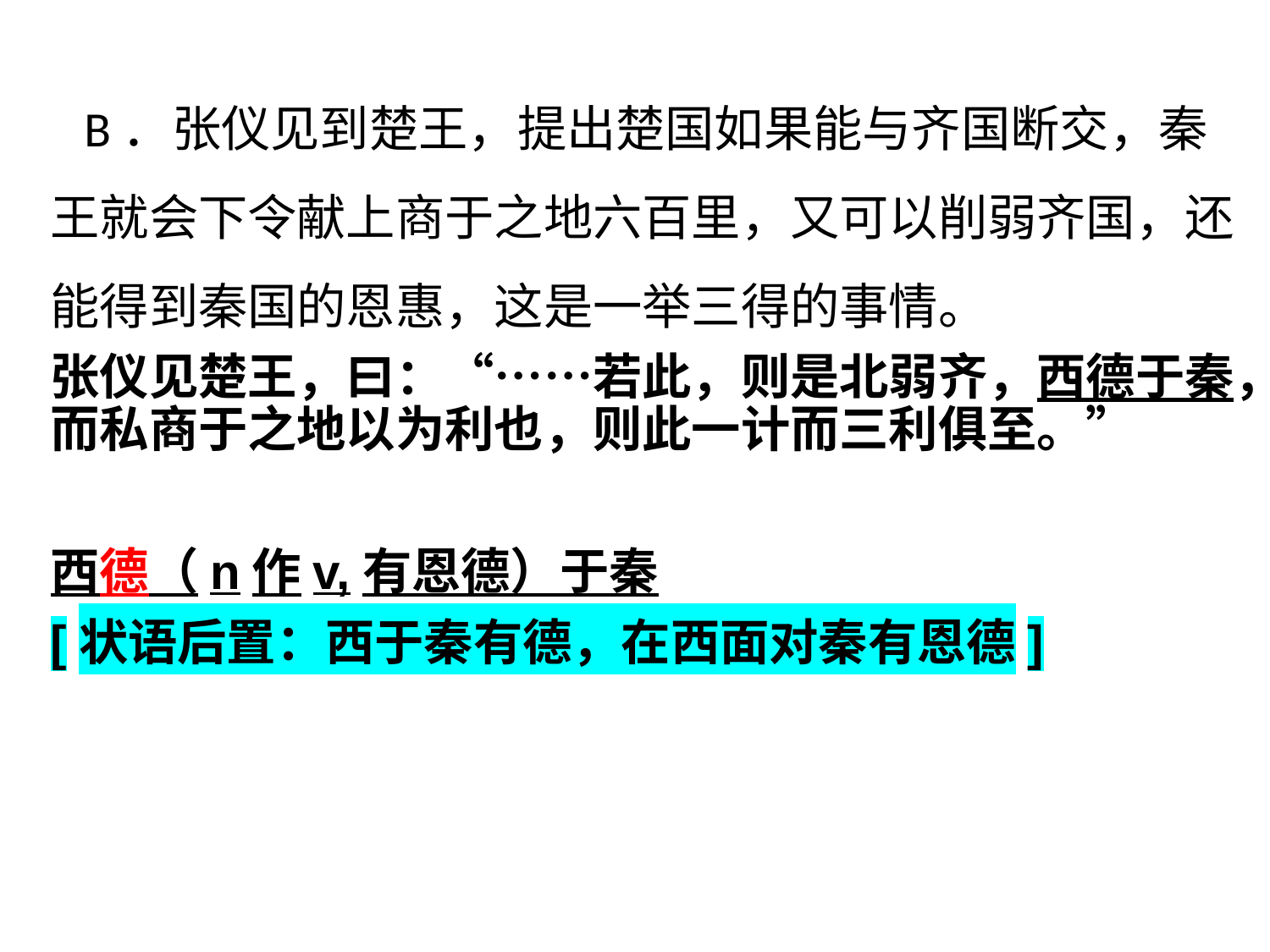

B．张仪见到楚王，提出楚国如果能与齐国断交，秦王就会下令献上商于之地六百里，又可以削弱齐国，还能得到秦国的恩惠，这是一举三得的事情。
张仪见楚王，曰：“……若此，则是北弱齐，西德于秦，而私商于之地以为利也，则此一计而三利俱至。”

西德（n作v,有恩德）于秦
[状语后置：西于秦有德，在西面对秦有恩德]